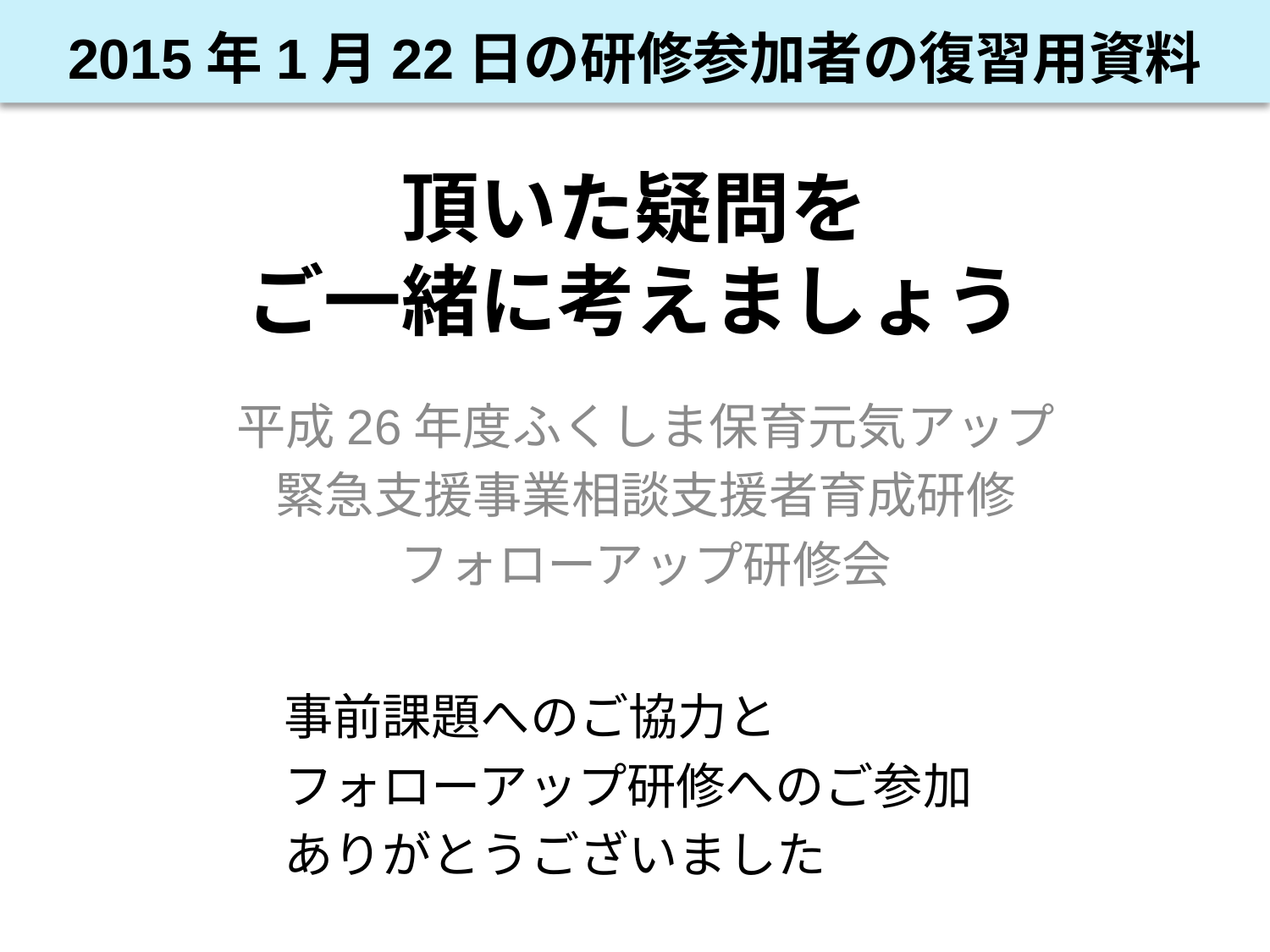

2015年1月22日の研修参加者の復習用資料
# 頂いた疑問を ご一緒に考えましょう
平成26年度ふくしま保育元気アップ
緊急支援事業相談支援者育成研修
フォローアップ研修会
事前課題へのご協力と
フォローアップ研修へのご参加
ありがとうございました